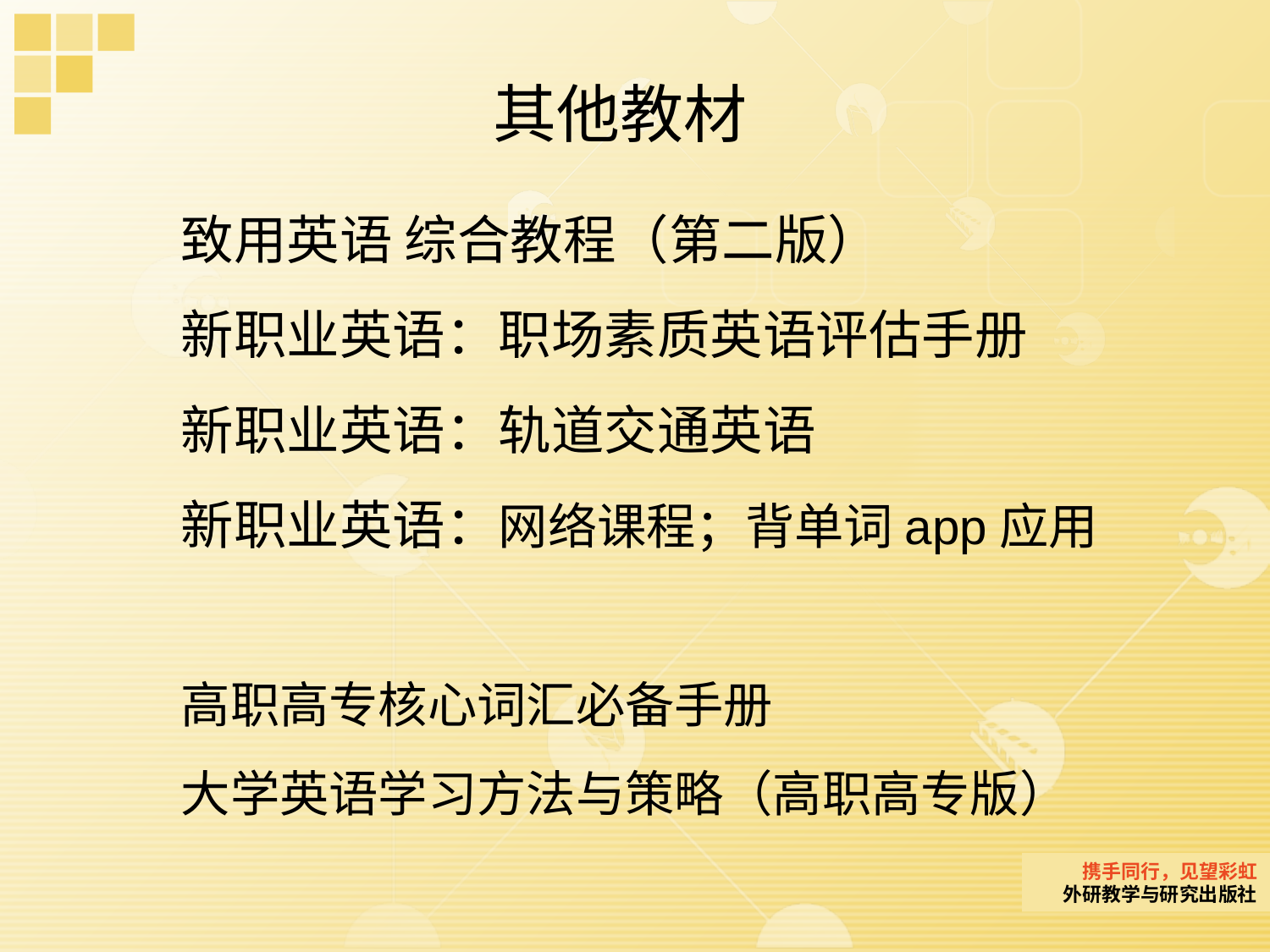

其他教材
致用英语 综合教程（第二版）
新职业英语：职场素质英语评估手册
新职业英语：轨道交通英语
新职业英语：网络课程；背单词app应用

高职高专核心词汇必备手册
大学英语学习方法与策略（高职高专版）